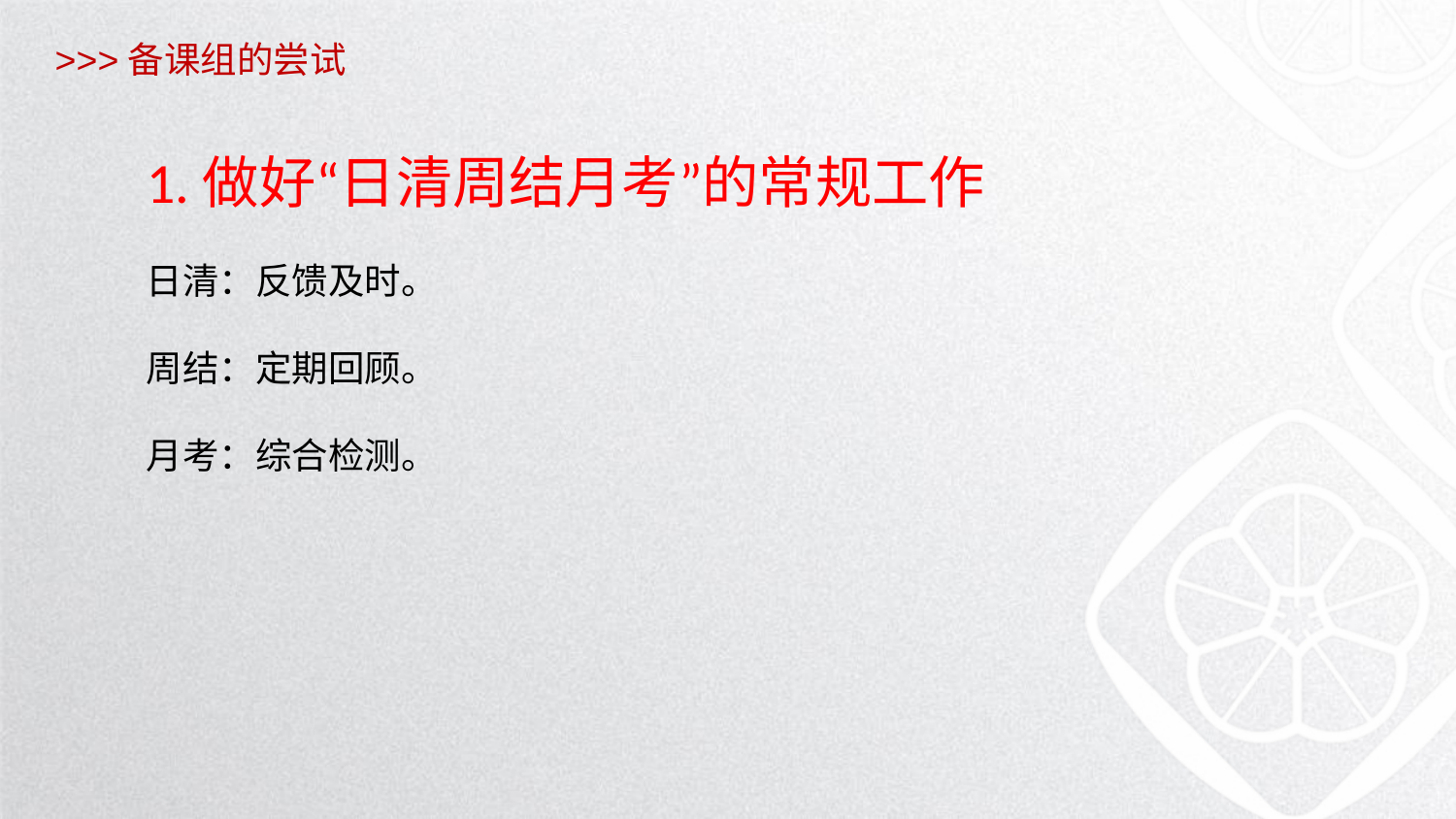

>>>备课组的尝试
1.做好“日清周结月考”的常规工作

日清：反馈及时。

周结：定期回顾。

月考：综合检测。